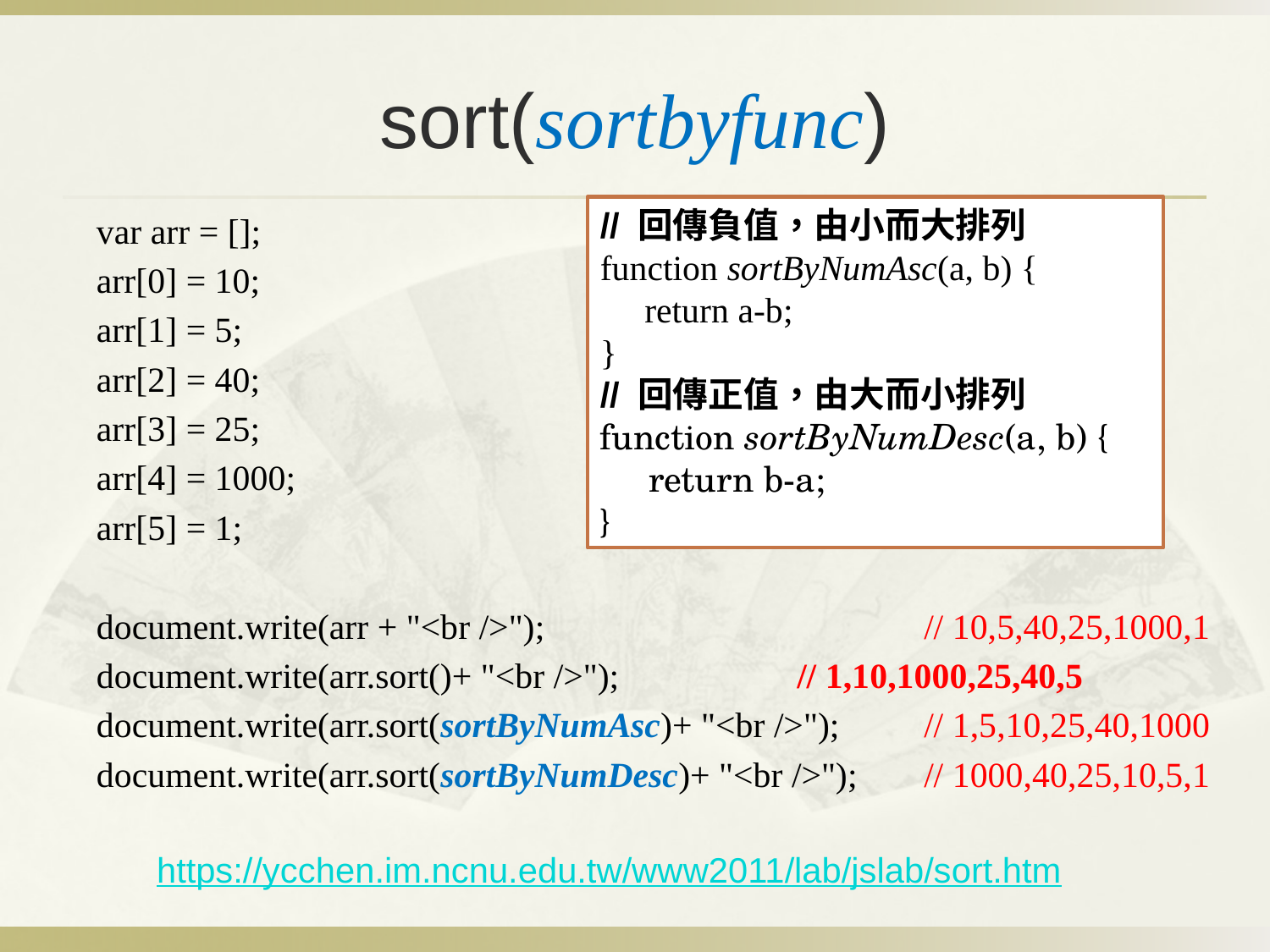

# sort(sortbyfunc)
// 回傳負值，由小而大排列
function sortByNumAsc(a, b) {
     return a-b;
}
// 回傳正值，由大而小排列
function sortByNumDesc(a, b) {
     return b-a;
}
var arr = [];
arr[0] = 10;
arr[1] = 5;
arr[2] = 40;
arr[3] = 25;
arr[4] = 1000;
arr[5] = 1;

document.write(arr + "<br />"); 			  // 10,5,40,25,1000,1
document.write(arr.sort()+ "<br />");		  // 1,10,1000,25,40,5
document.write(arr.sort(sortByNumAsc)+ "<br />");	  // 1,5,10,25,40,1000
document.write(arr.sort(sortByNumDesc)+ "<br />");	  // 1000,40,25,10,5,1

https://ycchen.im.ncnu.edu.tw/www2011/lab/jslab/sort.htm